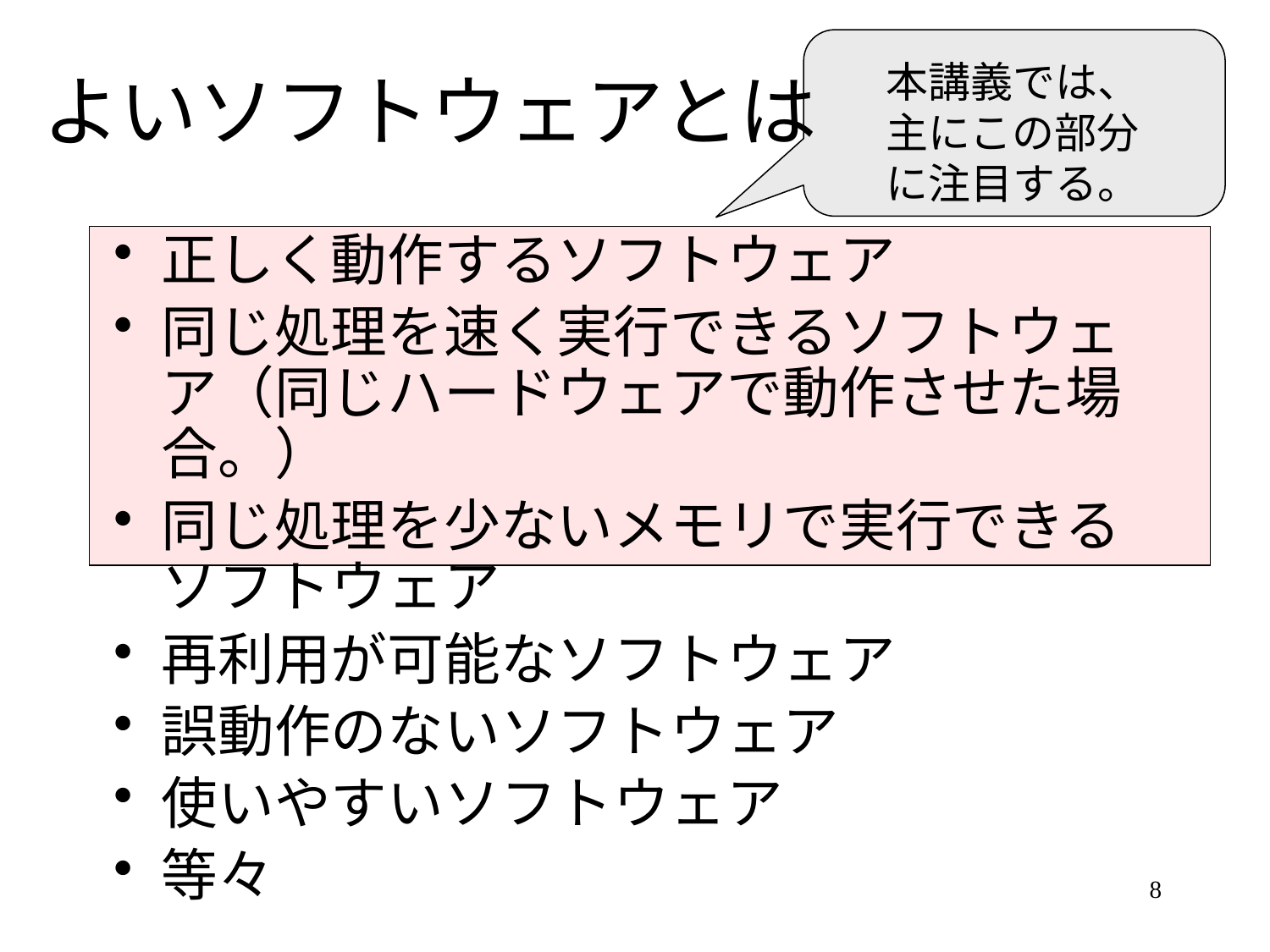

# よいソフトウェアとは

本講義では、
主にこの部分
に注目する。
正しく動作するソフトウェア
同じ処理を速く実行できるソフトウェア（同じハードウェアで動作させた場合。）
同じ処理を少ないメモリで実行できるソフトウェア
再利用が可能なソフトウェア
誤動作のないソフトウェア
使いやすいソフトウェア
等々

8